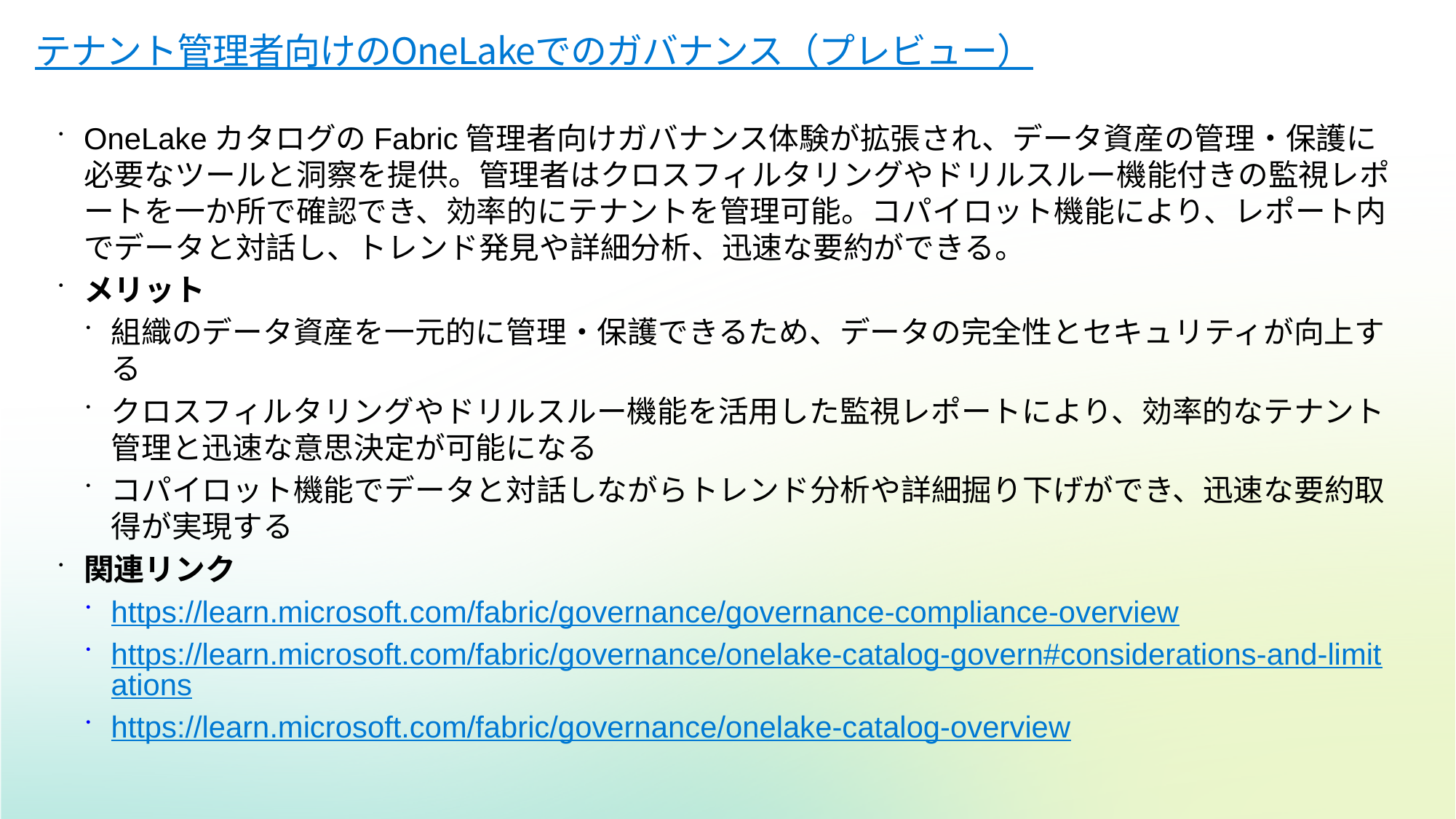

# テナント管理者向けのOneLakeでのガバナンス（プレビュー）
OneLakeカタログのFabric管理者向けガバナンス体験が拡張され、データ資産の管理・保護に必要なツールと洞察を提供。管理者はクロスフィルタリングやドリルスルー機能付きの監視レポートを一か所で確認でき、効率的にテナントを管理可能。コパイロット機能により、レポート内でデータと対話し、トレンド発見や詳細分析、迅速な要約ができる。
メリット
組織のデータ資産を一元的に管理・保護できるため、データの完全性とセキュリティが向上する
クロスフィルタリングやドリルスルー機能を活用した監視レポートにより、効率的なテナント管理と迅速な意思決定が可能になる
コパイロット機能でデータと対話しながらトレンド分析や詳細掘り下げができ、迅速な要約取得が実現する
関連リンク
https://learn.microsoft.com/fabric/governance/governance-compliance-overview
https://learn.microsoft.com/fabric/governance/onelake-catalog-govern#considerations-and-limitations
https://learn.microsoft.com/fabric/governance/onelake-catalog-overview